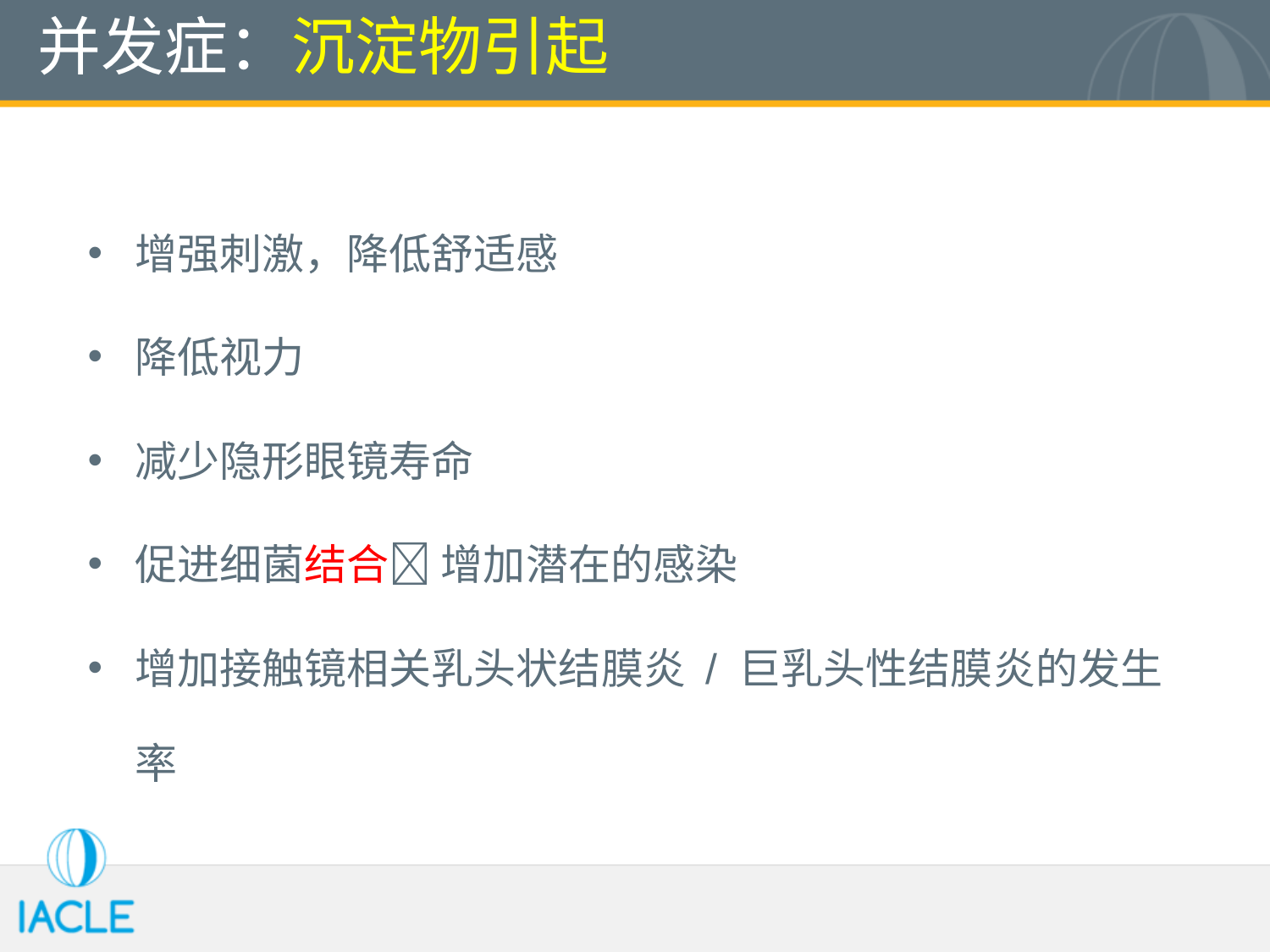

# 并发症：沉淀物引起
增强刺激，降低舒适感
降低视力
减少隐形眼镜寿命
促进细菌结合→ 增加潜在的感染
增加接触镜相关乳头状结膜炎 / 巨乳头性结膜炎的发生率